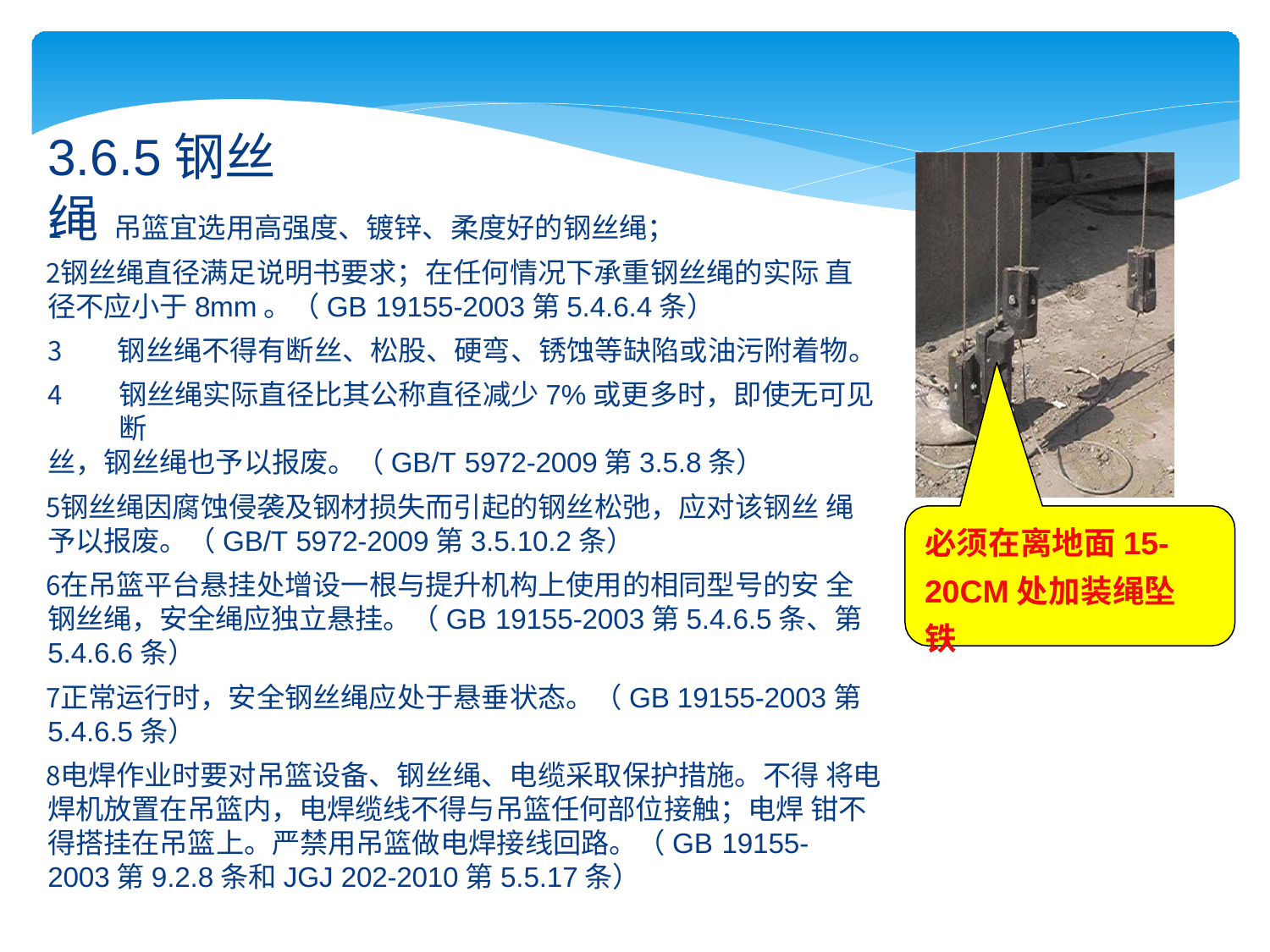

# 3.6.5钢丝绳

吊篮宜选用高强度、镀锌、柔度好的钢丝绳；
钢丝绳直径满足说明书要求；在任何情况下承重钢丝绳的实际 直径不应小于8mm。（GB 19155-2003第5.4.6.4条）
钢丝绳不得有断丝、松股、硬弯、锈蚀等缺陷或油污附着物。
钢丝绳实际直径比其公称直径减少7%或更多时，即使无可见断
丝，钢丝绳也予以报废。（GB/T 5972-2009第3.5.8条）
钢丝绳因腐蚀侵袭及钢材损失而引起的钢丝松弛，应对该钢丝 绳予以报废。（GB/T 5972-2009第3.5.10.2条）
在吊篮平台悬挂处增设一根与提升机构上使用的相同型号的安 全钢丝绳，安全绳应独立悬挂。（GB 19155-2003第5.4.6.5条、第 5.4.6.6条）
正常运行时，安全钢丝绳应处于悬垂状态。（GB 19155-2003第 5.4.6.5条）
电焊作业时要对吊篮设备、钢丝绳、电缆采取保护措施。不得 将电焊机放置在吊篮内，电焊缆线不得与吊篮任何部位接触；电焊 钳不得搭挂在吊篮上。严禁用吊篮做电焊接线回路。（GB 19155-  2003第9.2.8条和JGJ 202-2010第5.5.17条）

必须在离地面15-  20CM处加装绳坠铁